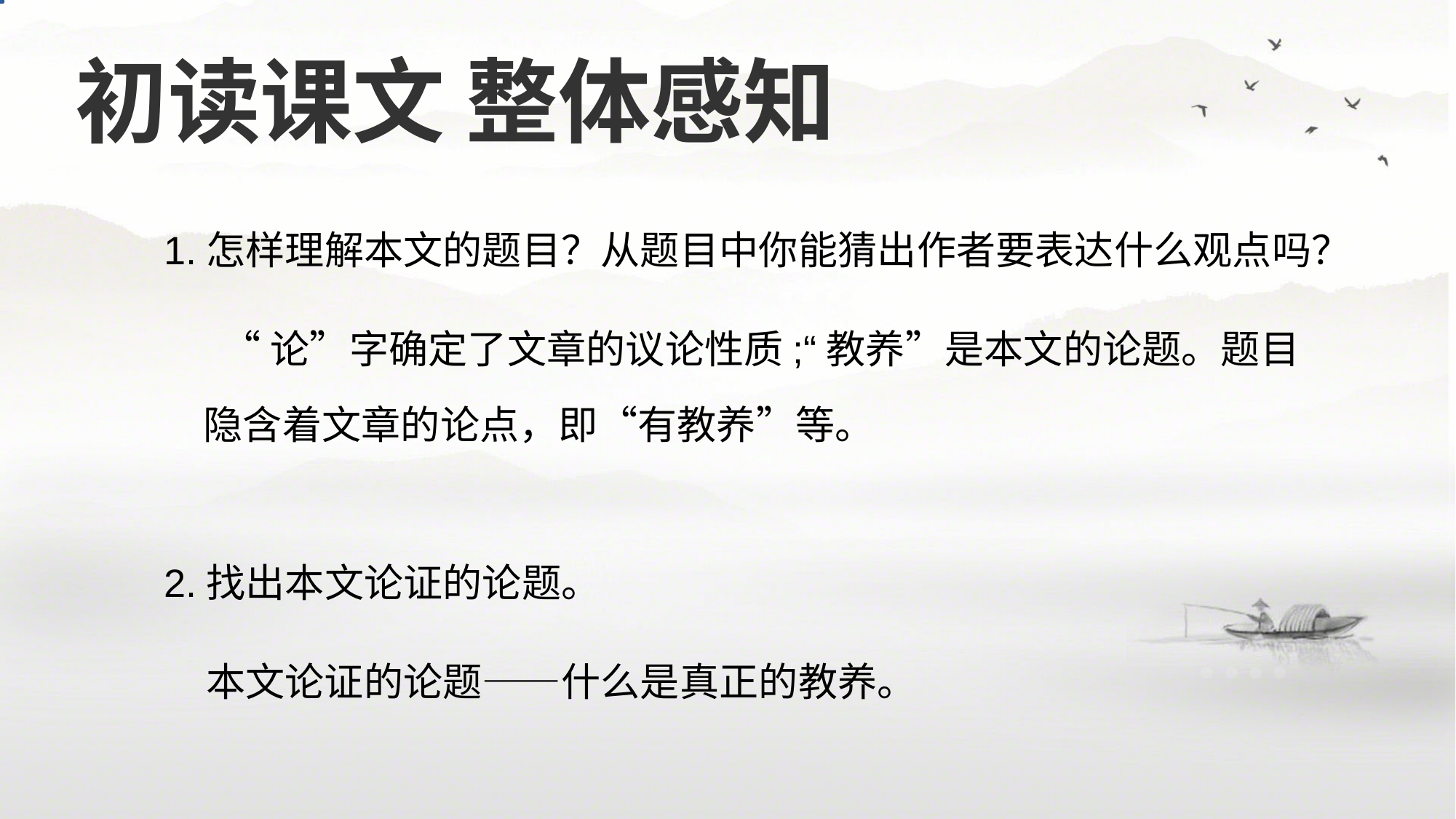

初读课文 整体感知
1.怎样理解本文的题目？从题目中你能猜出作者要表达什么观点吗？
  “论”字确定了文章的议论性质;“教养”是本文的论题。题目隐含着文章的论点，即“有教养”等。

2.找出本文论证的论题。
 本文论证的论题——什么是真正的教养。